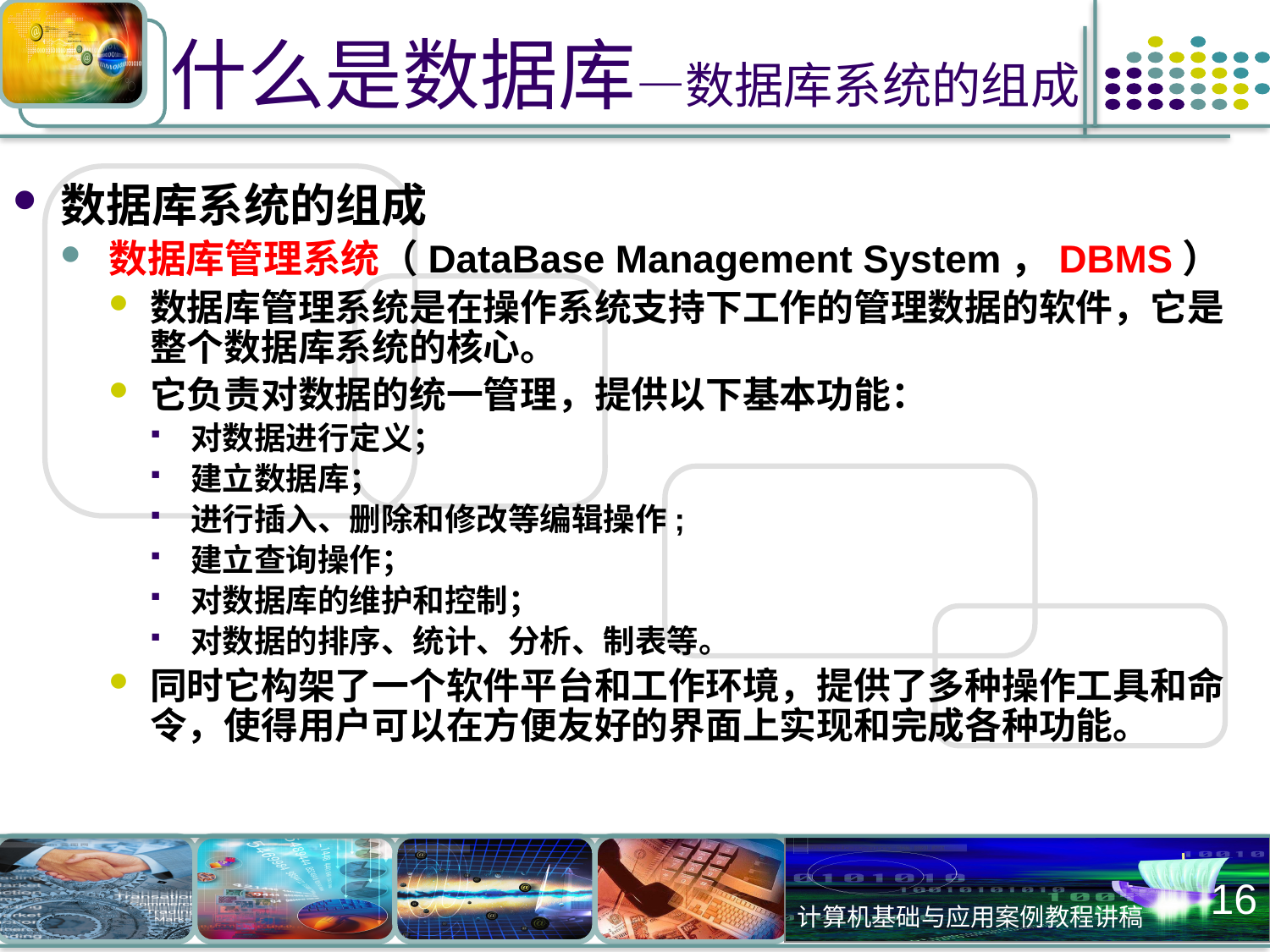

# 什么是数据库—数据库系统的组成
数据库系统的组成
数据库管理系统（DataBase Management System，DBMS）
数据库管理系统是在操作系统支持下工作的管理数据的软件，它是整个数据库系统的核心。
它负责对数据的统一管理，提供以下基本功能：
对数据进行定义；
建立数据库；
进行插入、删除和修改等编辑操作;
建立查询操作；
对数据库的维护和控制；
对数据的排序、统计、分析、制表等。
同时它构架了一个软件平台和工作环境，提供了多种操作工具和命令，使得用户可以在方便友好的界面上实现和完成各种功能。
16